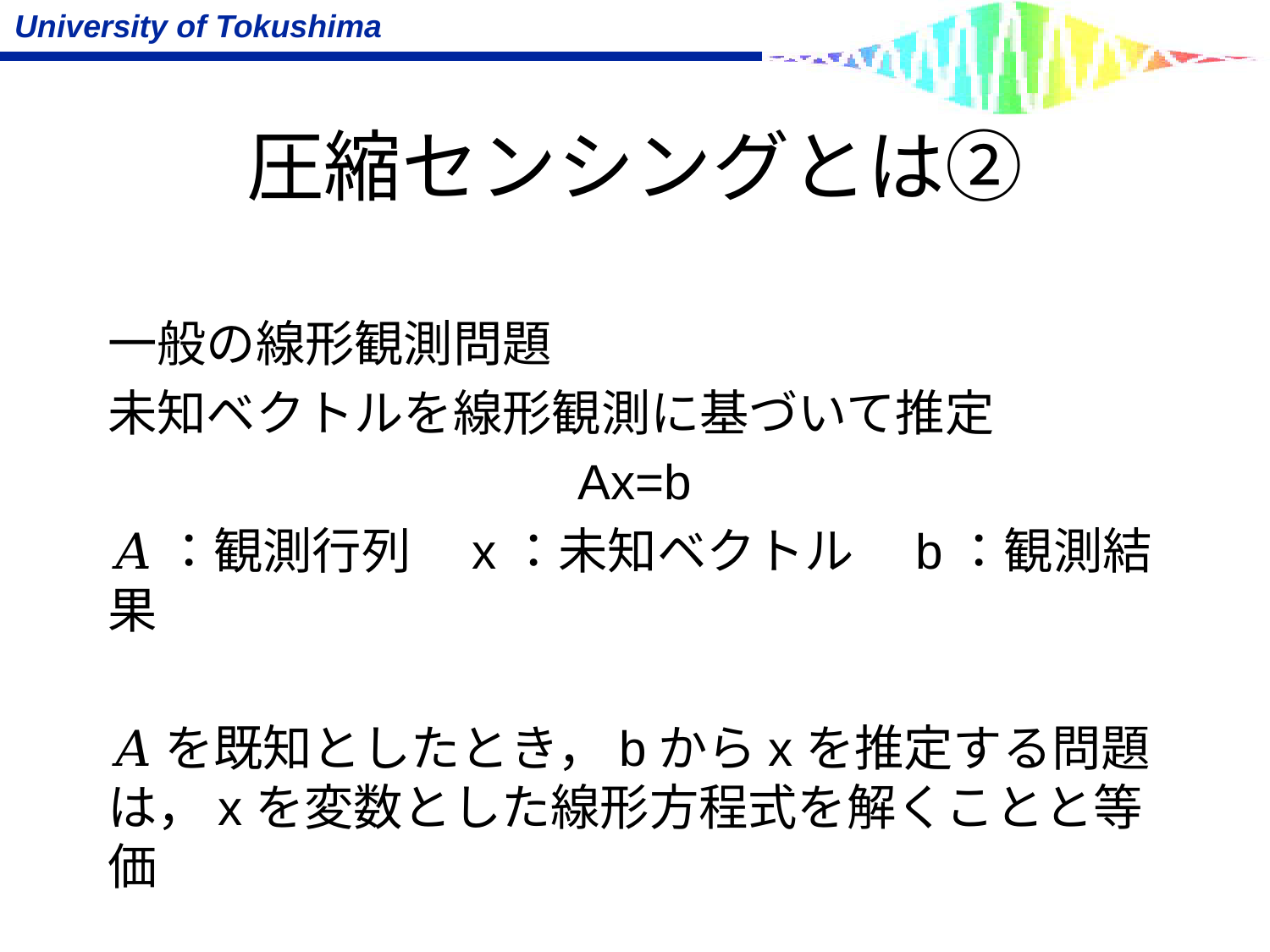

# 圧縮センシングとは②
一般の線形観測問題
未知ベクトルを線形観測に基づいて推定
Ax=b
𝐴：観測行列　x：未知ベクトル　b：観測結果

𝐴を既知としたとき，bからxを推定する問題は，xを変数とした線形方程式を解くことと等価